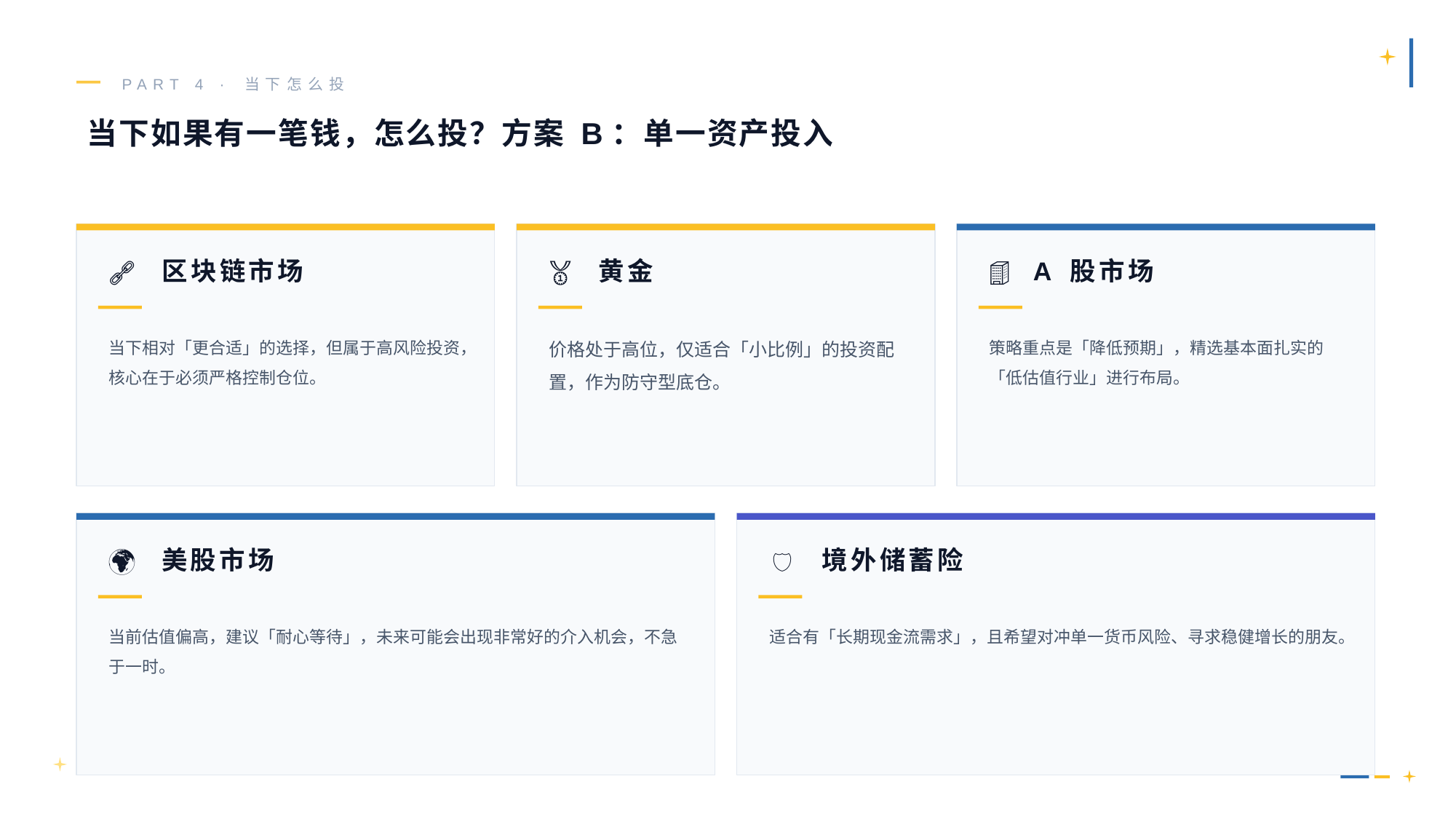

PART 4 · 当下怎么投

当下如果有一笔钱，怎么投？方案 B：单一资产投入

🔗  区块链市场
🥇  黄金
🏢  A 股市场

当下相对「更合适」的选择，但属于高风险投资，核心在于必须严格控制仓位。
价格处于高位，仅适合「小比例」的投资配置，作为防守型底仓。
策略重点是「降低预期」，精选基本面扎实的「低估值行业」进行布局。

🌍  美股市场
🛡️  境外储蓄险

当前估值偏高，建议「耐心等待」，未来可能会出现非常好的介入机会，不急于一时。
适合有「长期现金流需求」，且希望对冲单一货币风险、寻求稳健增长的朋友。